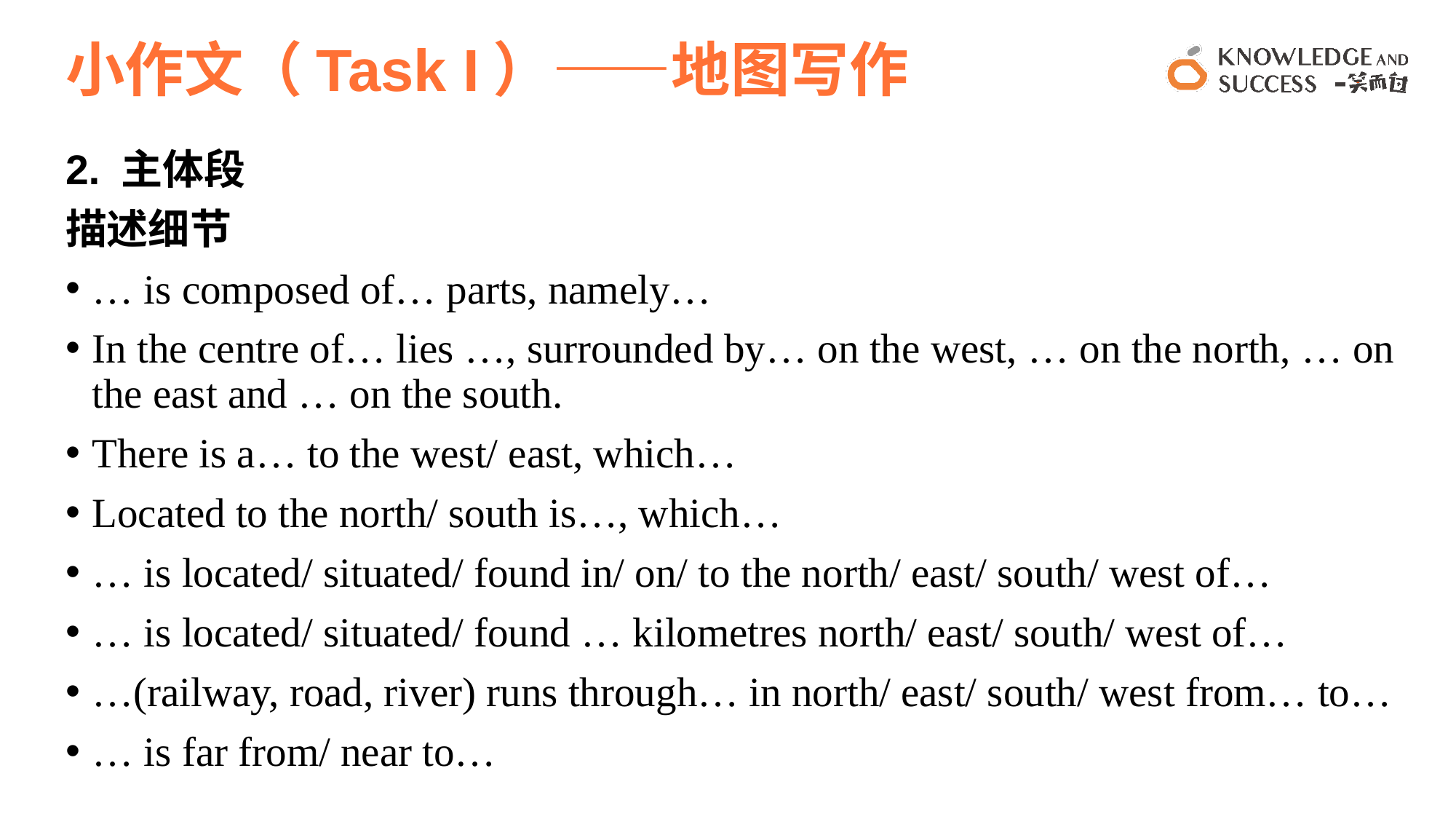

# 小作文（Task I）——地图写作
2. 主体段
描述细节
… is composed of… parts, namely…
In the centre of… lies …, surrounded by… on the west, … on the north, … on the east and … on the south.
There is a… to the west/ east, which…
Located to the north/ south is…, which…
… is located/ situated/ found in/ on/ to the north/ east/ south/ west of…
… is located/ situated/ found … kilometres north/ east/ south/ west of…
…(railway, road, river) runs through… in north/ east/ south/ west from… to…
… is far from/ near to…

40